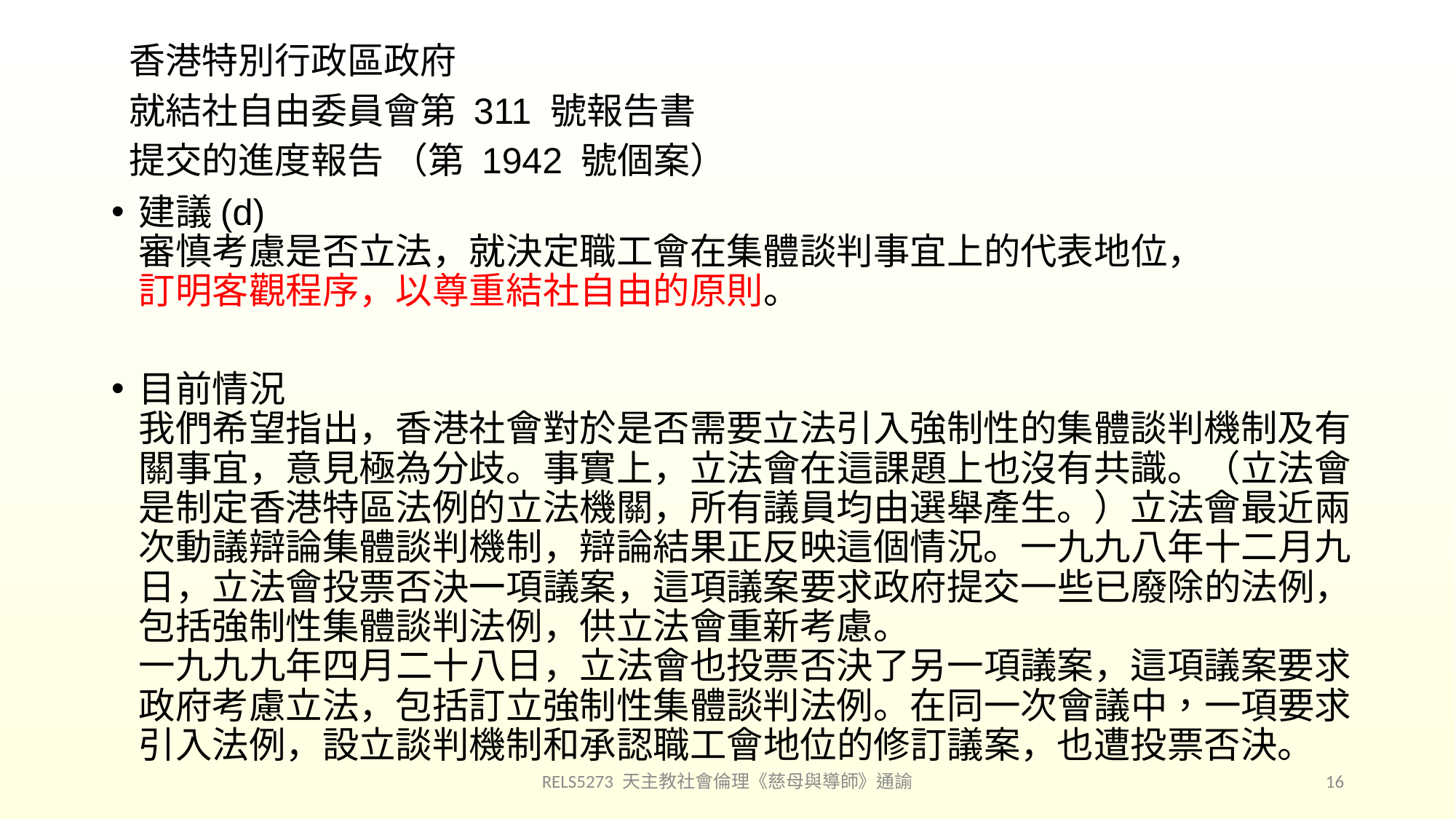

# 香港特別行政區政府
就結社自由委員會第 311 號報告書
提交的進度報告 （第 1942 號個案）
建議(d)
審慎考慮是否立法，就決定職工會在集體談判事宜上的代表地位，
訂明客觀程序，以尊重結社自由的原則。
目前情況
我們希望指出，香港社會對於是否需要立法引入強制性的集體談判機制及有關事宜，意見極為分歧。事實上，立法會在這課題上也沒有共識。（立法會是制定香港特區法例的立法機關，所有議員均由選舉產生。）立法會最近兩次動議辯論集體談判機制，辯論結果正反映這個情況。一九九八年十二月九
日，立法會投票否決㆒項議案，這項議案要求政府提交一些已廢除的法例，包括強制性集體談判法例，供立法會重新考慮。
一九九九年四月二十八日，立法會也投票否決了另一項議案，這項議案要求政府考慮立法，包括訂立強制性集體談判法例。在同一次會議中，一項要求引入法例，設立談判機制和承認職工會地位的修訂議案，也遭投票否決。
RELS5273 天主教社會倫理《慈母與導師》通諭
16